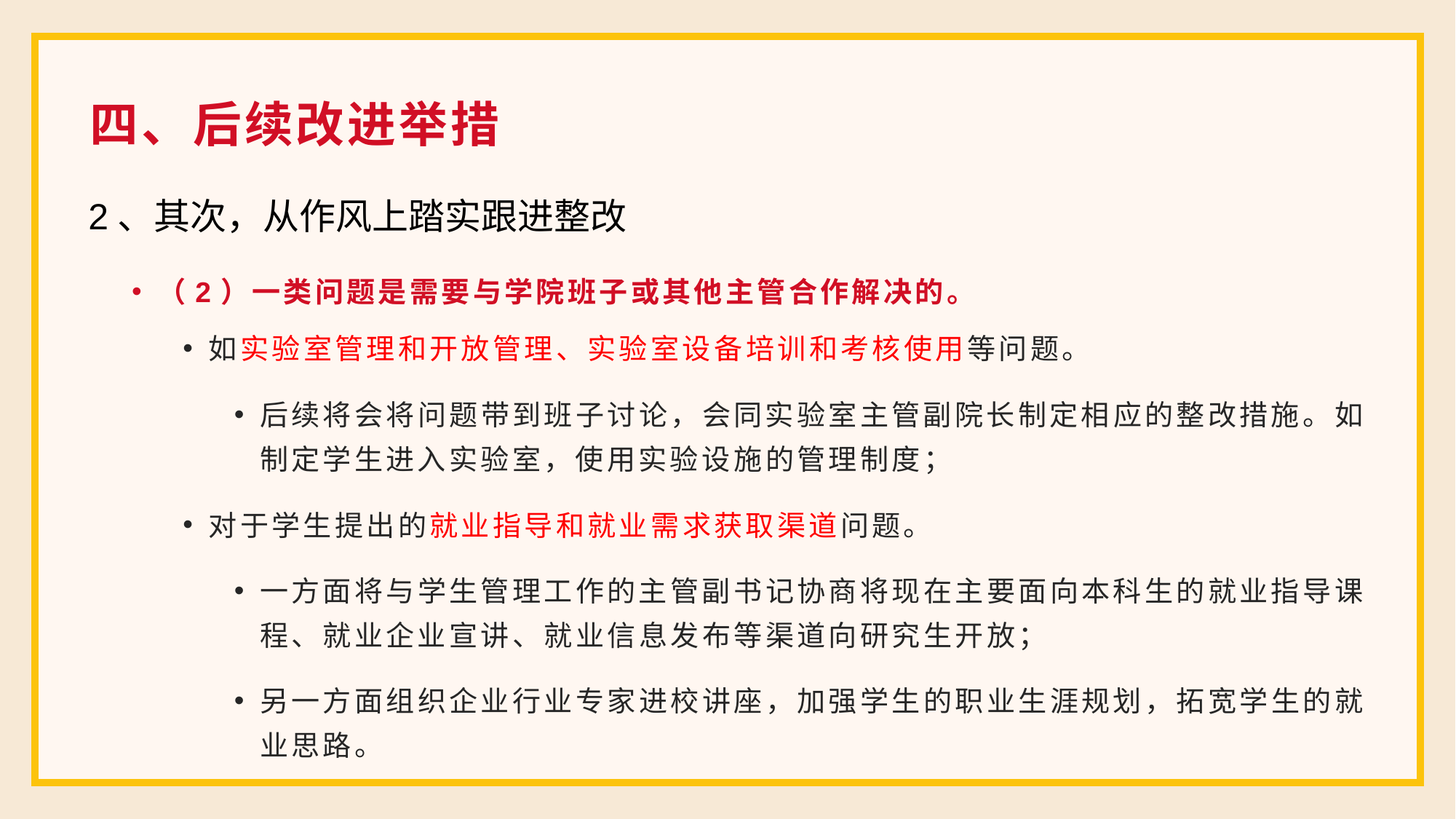

四、后续改进举措
2、其次，从作风上踏实跟进整改
（2）一类问题是需要与学院班子或其他主管合作解决的。
如实验室管理和开放管理、实验室设备培训和考核使用等问题。
后续将会将问题带到班子讨论，会同实验室主管副院长制定相应的整改措施。如制定学生进入实验室，使用实验设施的管理制度；
对于学生提出的就业指导和就业需求获取渠道问题。
一方面将与学生管理工作的主管副书记协商将现在主要面向本科生的就业指导课程、就业企业宣讲、就业信息发布等渠道向研究生开放；
另一方面组织企业行业专家进校讲座，加强学生的职业生涯规划，拓宽学生的就业思路。